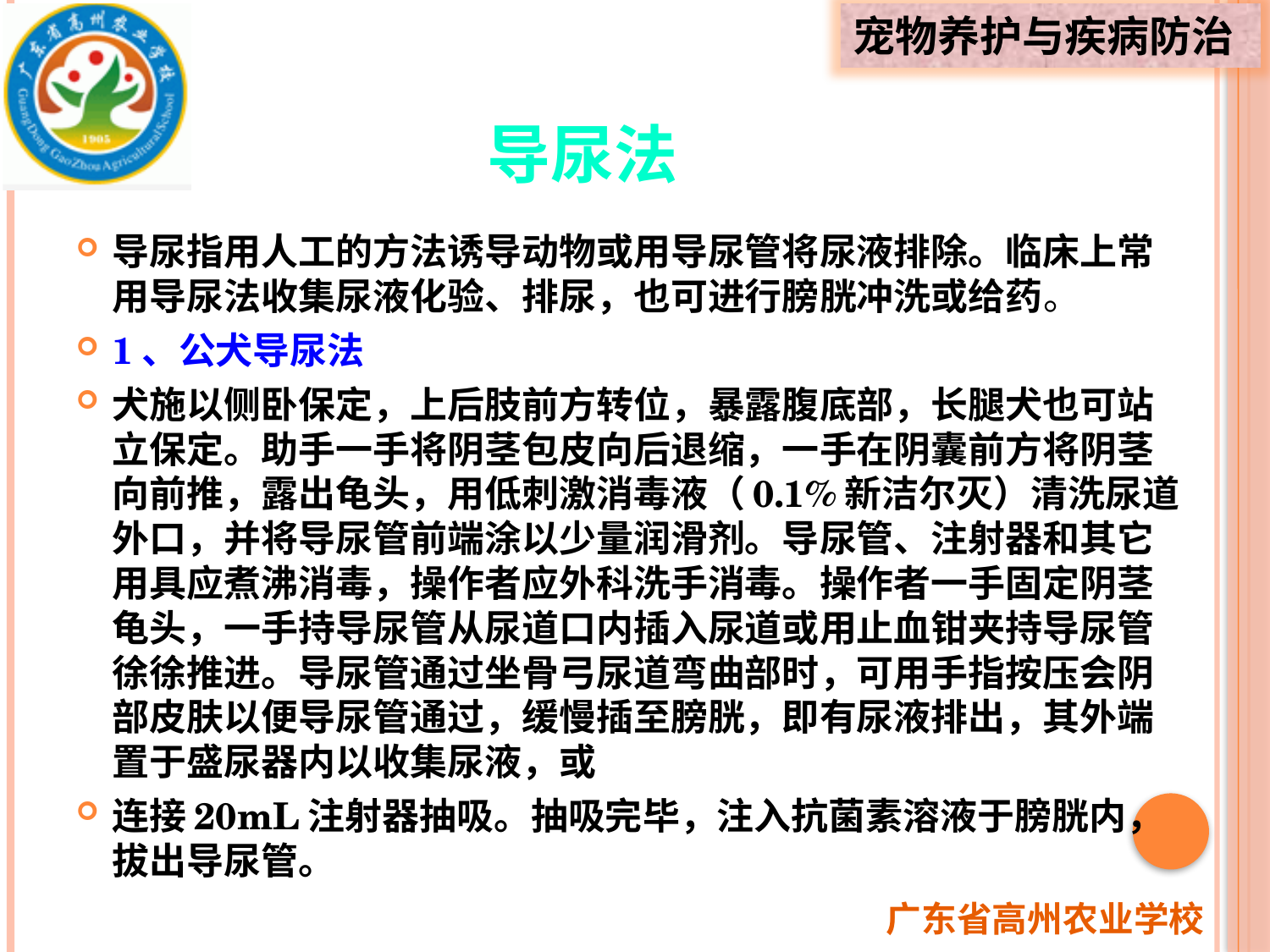

# 导尿法
导尿指用人工的方法诱导动物或用导尿管将尿液排除。临床上常用导尿法收集尿液化验、排尿，也可进行膀胱冲洗或给药。
1、公犬导尿法
犬施以侧卧保定，上后肢前方转位，暴露腹底部，长腿犬也可站立保定。助手一手将阴茎包皮向后退缩，一手在阴囊前方将阴茎向前推，露出龟头，用低刺激消毒液（0.1%新洁尔灭）清洗尿道外口，并将导尿管前端涂以少量润滑剂。导尿管、注射器和其它用具应煮沸消毒，操作者应外科洗手消毒。操作者一手固定阴茎龟头，一手持导尿管从尿道口内插入尿道或用止血钳夹持导尿管徐徐推进。导尿管通过坐骨弓尿道弯曲部时，可用手指按压会阴部皮肤以便导尿管通过，缓慢插至膀胱，即有尿液排出，其外端置于盛尿器内以收集尿液，或
连接20mL注射器抽吸。抽吸完毕，注入抗菌素溶液于膀胱内，拔出导尿管。